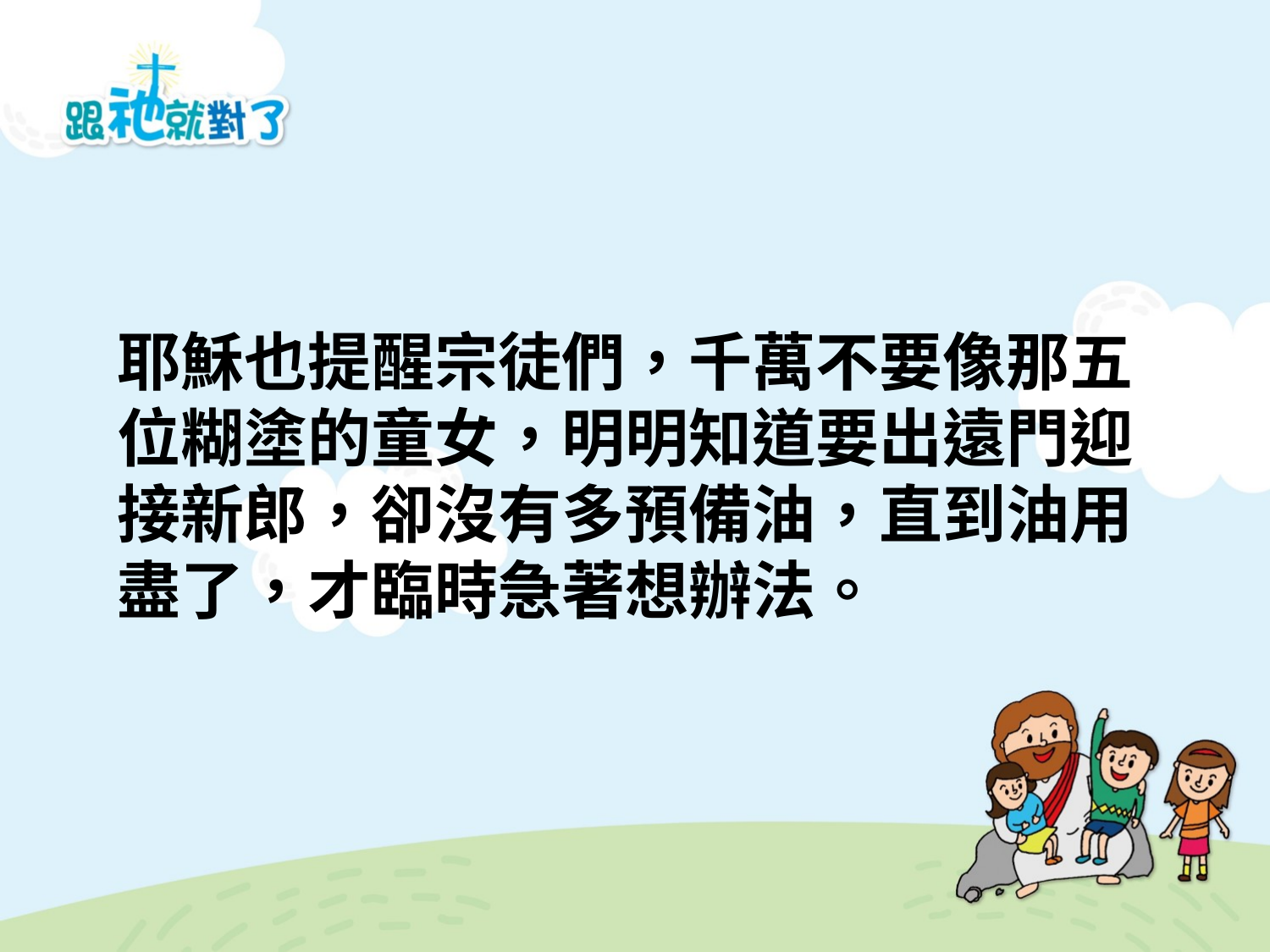

耶穌也提醒宗徒們，千萬不要像那五位糊塗的童女，明明知道要出遠門迎接新郎，卻沒有多預備油，直到油用盡了，才臨時急著想辦法。